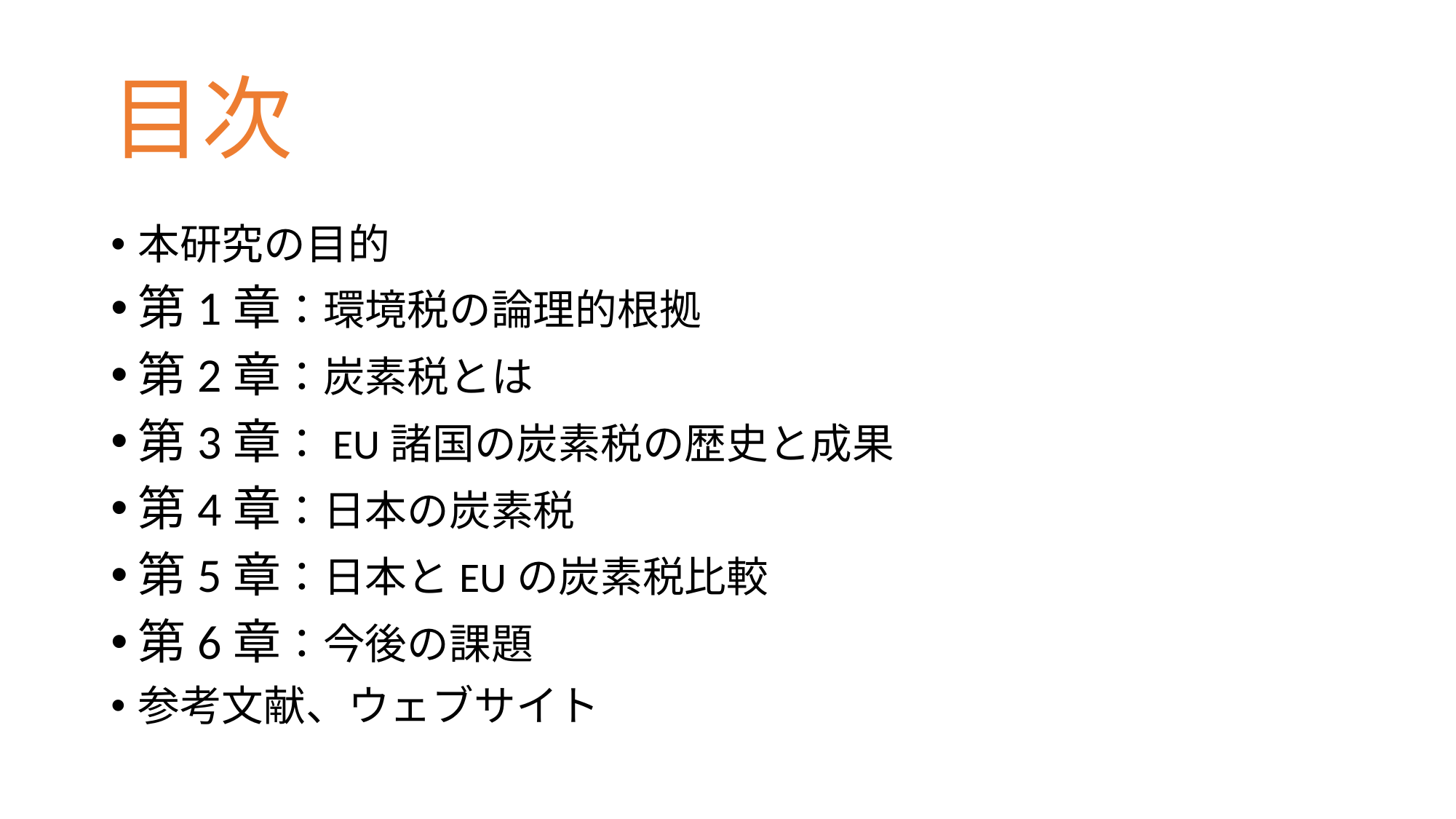

# 目次
本研究の目的
第1章：環境税の論理的根拠
第2章：炭素税とは
第3章：EU諸国の炭素税の歴史と成果
第4章：日本の炭素税
第5章：日本とEUの炭素税比較
第6章：今後の課題
参考文献、ウェブサイト